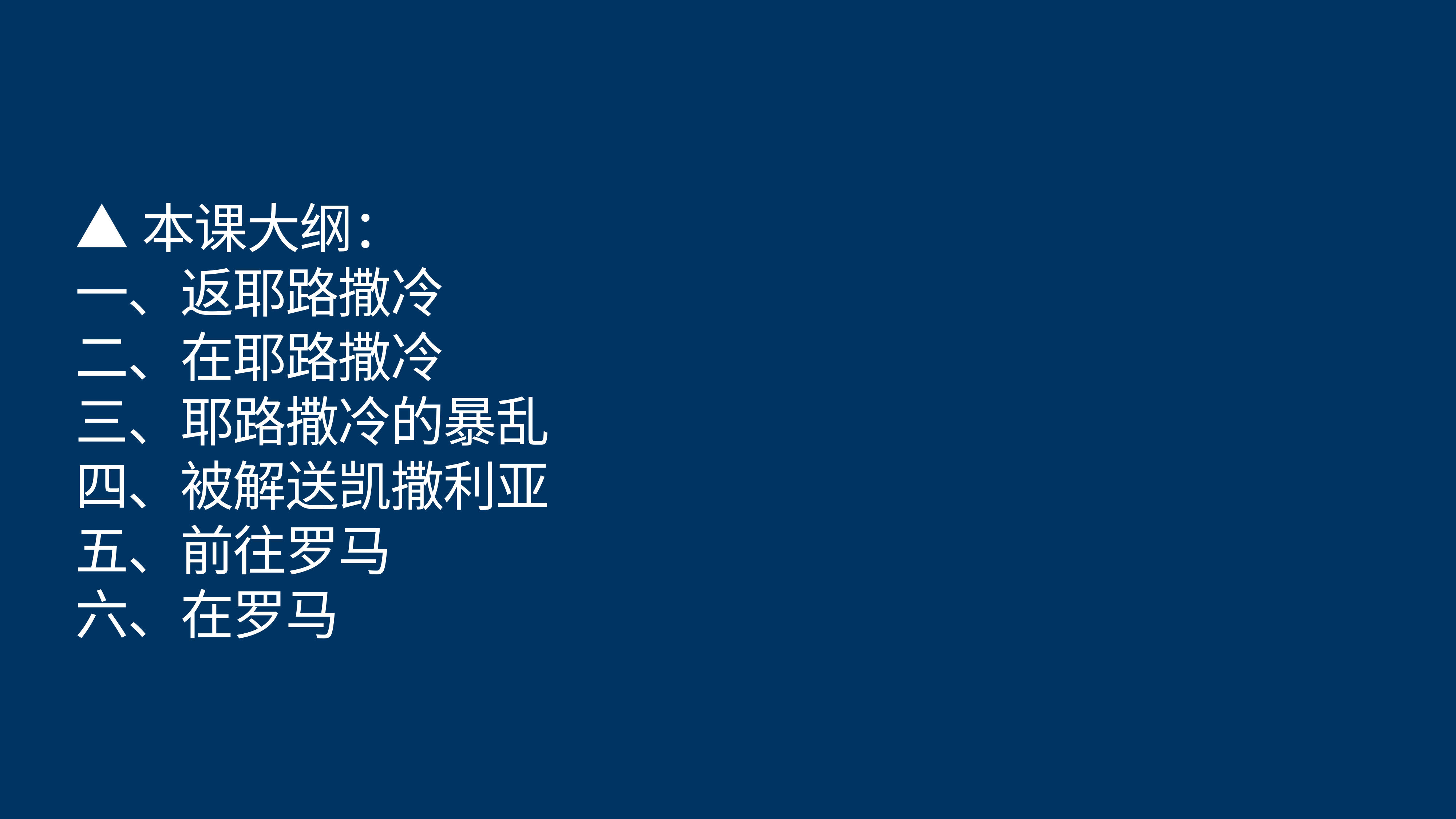

# ▲本课大纲：
一、返耶路撒冷
二、在耶路撒冷
三、耶路撒冷的暴乱
四、被解送凯撒利亚
五、前往罗马
六、在罗马